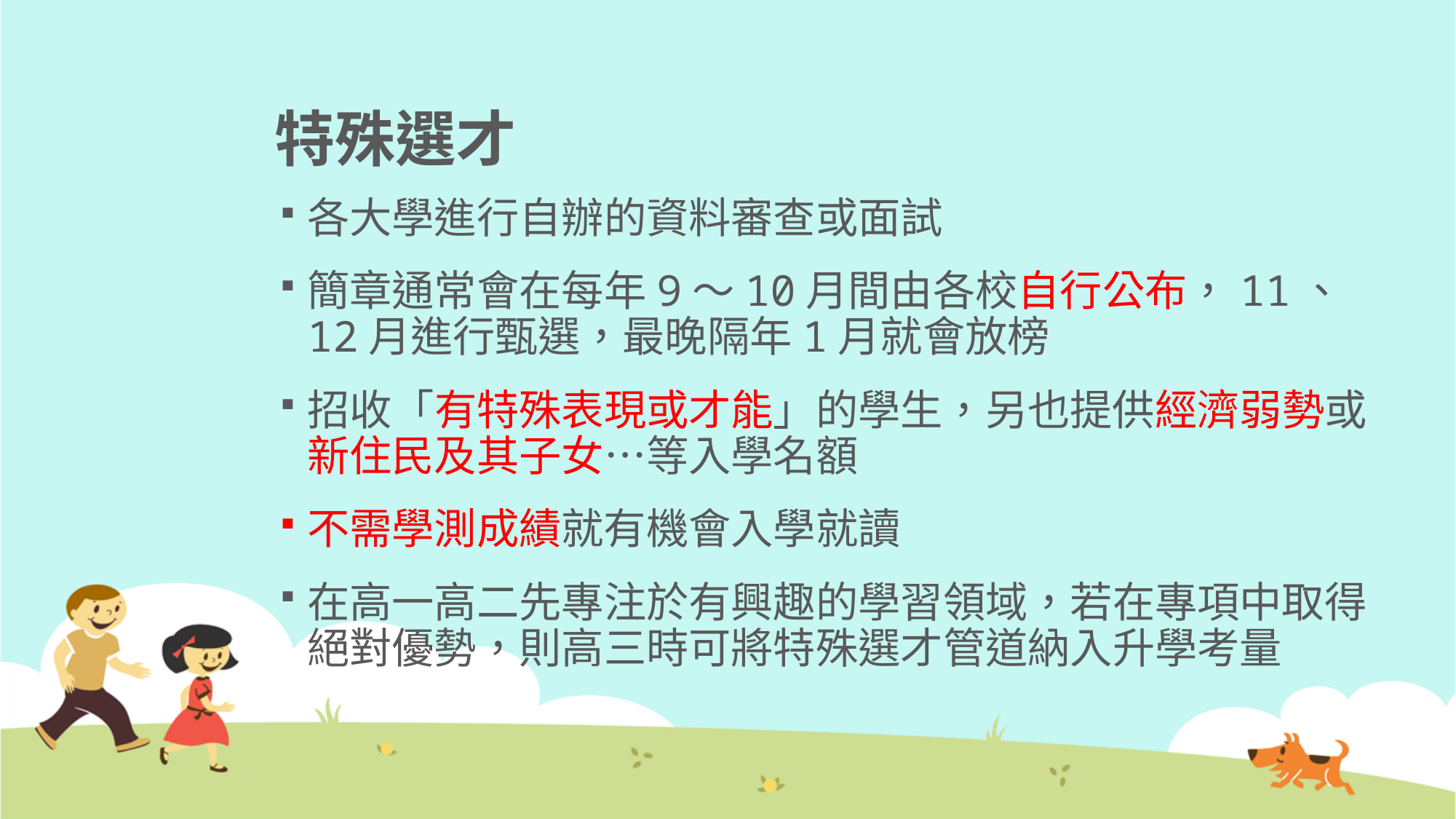

# 特殊選才
各大學進行自辦的資料審查或面試
簡章通常會在每年9～10月間由各校自行公布，11、12月進行甄選，最晚隔年1月就會放榜
招收「有特殊表現或才能」的學生，另也提供經濟弱勢或新住民及其子女…等入學名額
不需學測成績就有機會入學就讀
在高一高二先專注於有興趣的學習領域，若在專項中取得絕對優勢，則高三時可將特殊選才管道納入升學考量